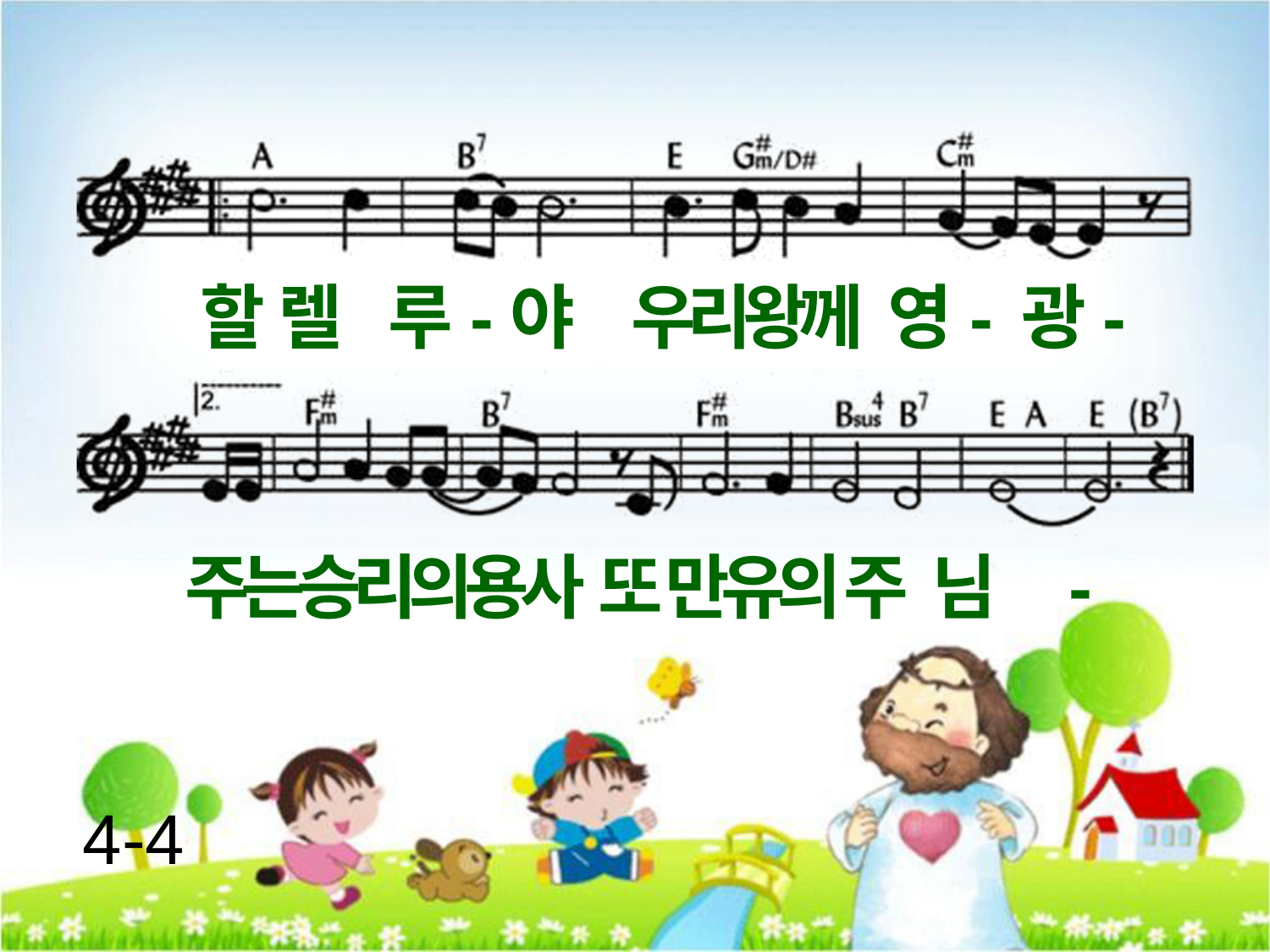

할  렐     루-야      우리왕께   영- 광-
주는승리의용사  또 만유의 주   님     -
4-4